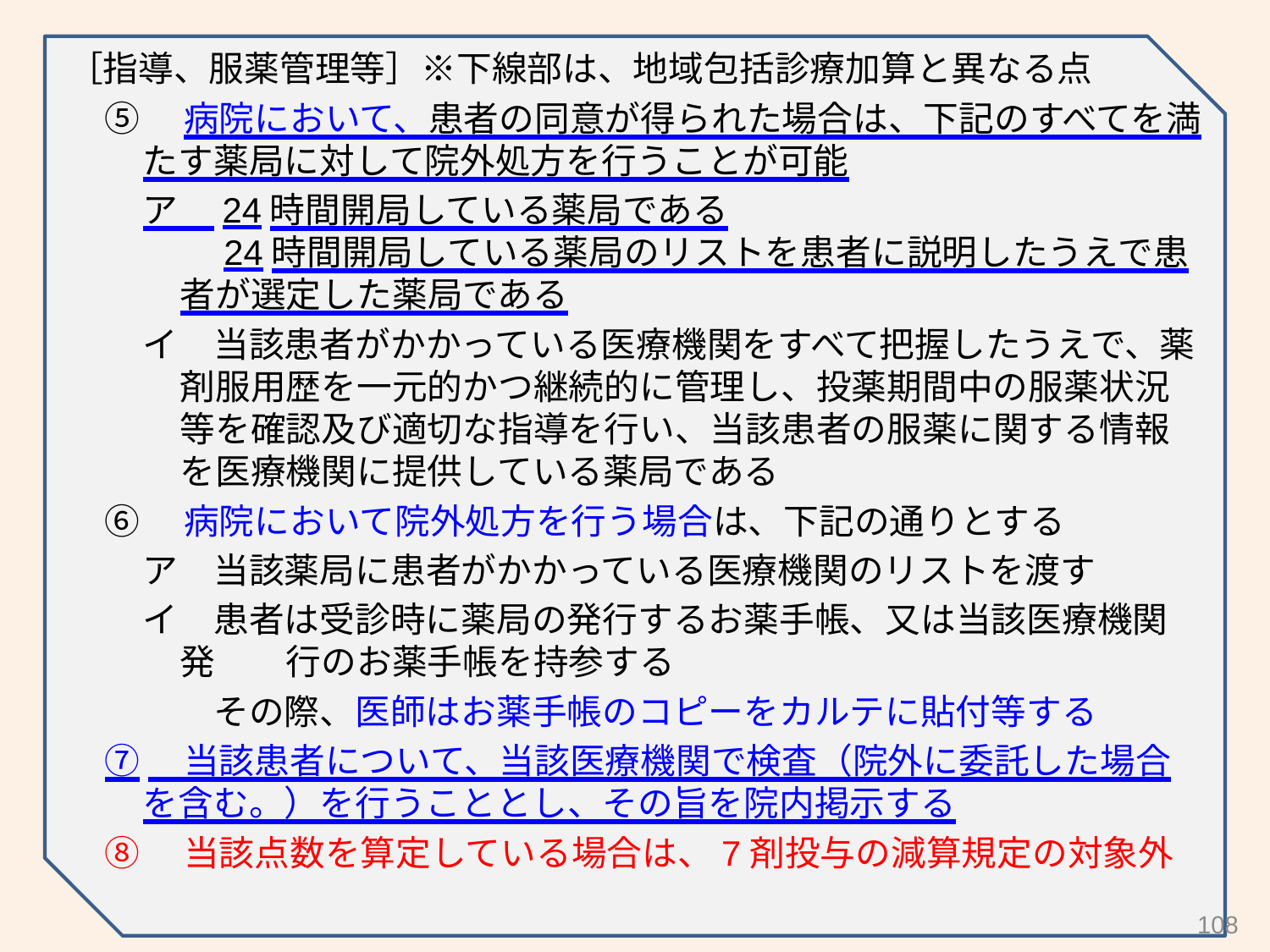

［指導、服薬管理等］※下線部は、地域包括診療加算と異なる点
⑤　病院において、患者の同意が得られた場合は、下記のすべてを満たす薬局に対して院外処方を行うことが可能
ア　24時間開局している薬局である
　24時間開局している薬局のリストを患者に説明したうえで患者が選定した薬局である
イ　当該患者がかかっている医療機関をすべて把握したうえで、薬剤服用歴を一元的かつ継続的に管理し、投薬期間中の服薬状況等を確認及び適切な指導を行い、当該患者の服薬に関する情報を医療機関に提供している薬局である
⑥　病院において院外処方を行う場合は、下記の通りとする
ア　当該薬局に患者がかかっている医療機関のリストを渡す
イ　患者は受診時に薬局の発行するお薬手帳、又は当該医療機関発　　行のお薬手帳を持参する
　　その際、医師はお薬手帳のコピーをカルテに貼付等する
⑦　当該患者について、当該医療機関で検査（院外に委託した場合を含む。）を行うこととし、その旨を院内掲示する
⑧　当該点数を算定している場合は、7剤投与の減算規定の対象外

108